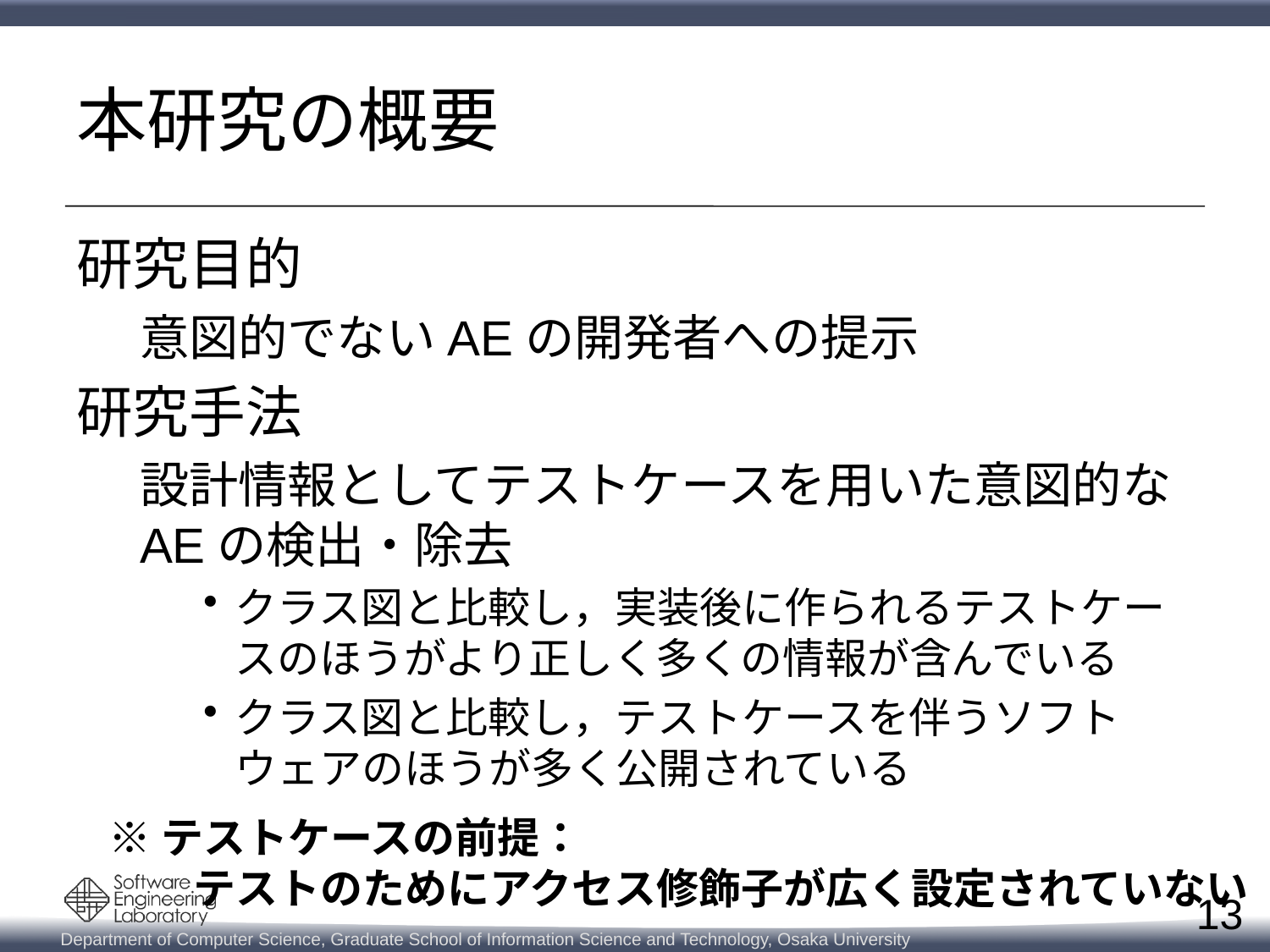

# 本研究の概要
研究目的
意図的でないAEの開発者への提示
研究手法
設計情報としてテストケースを用いた意図的なAEの検出・除去
クラス図と比較し，実装後に作られるテストケースのほうがより正しく多くの情報が含んでいる
クラス図と比較し，テストケースを伴うソフトウェアのほうが多く公開されている

※テストケースの前提：
　　テストのためにアクセス修飾子が広く設定されていない
13